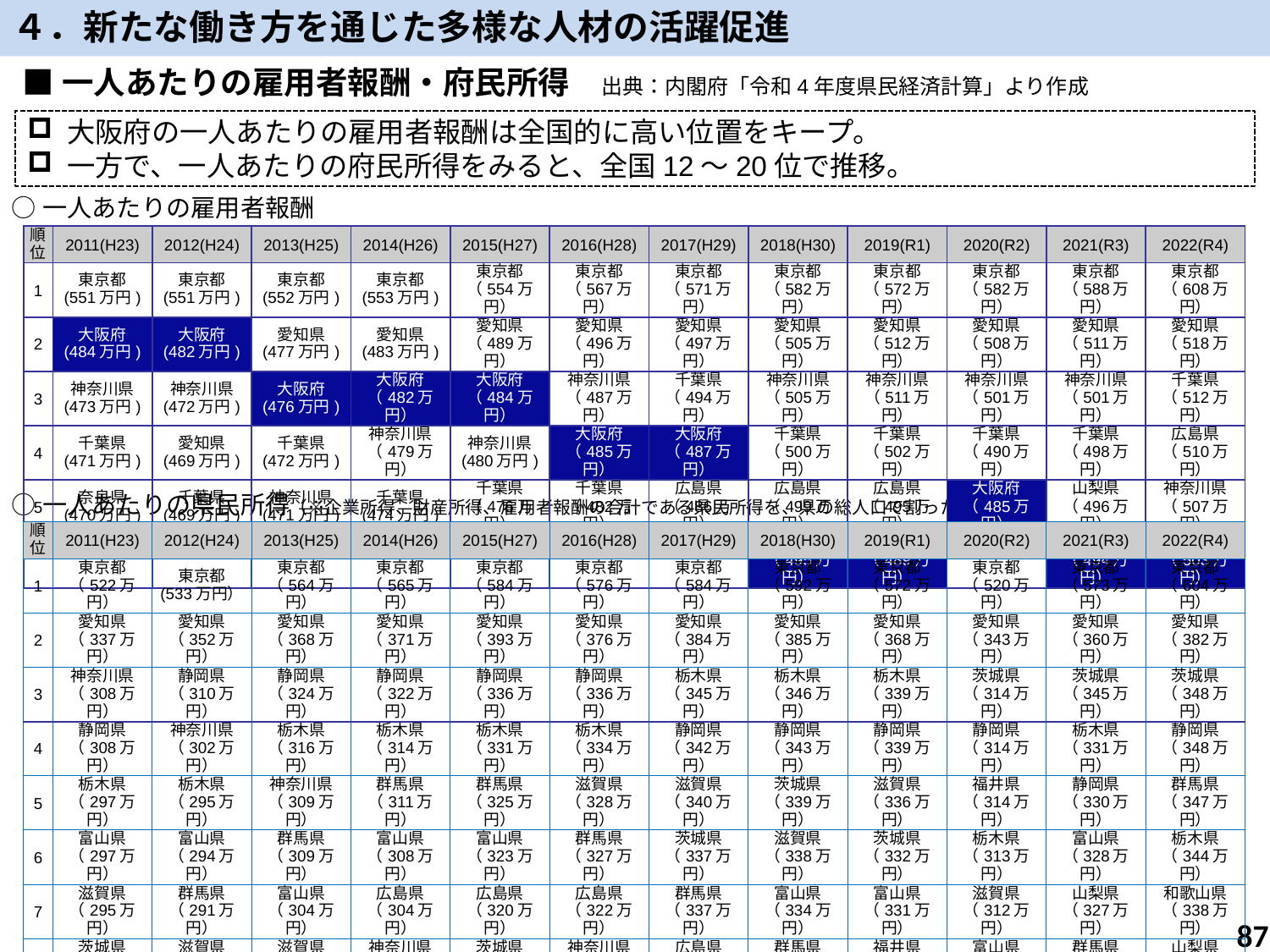

４．新たな働き方を通じた多様な人材の活躍促進
■一人あたりの雇用者報酬・府民所得　出典：内閣府「令和4年度県民経済計算」より作成
大阪府の一人あたりの雇用者報酬は全国的に高い位置をキープ。
一方で、一人あたりの府民所得をみると、全国12～20位で推移。
○一人あたりの雇用者報酬
| 順位 | 2011(H23) | 2012(H24) | 2013(H25) | 2014(H26) | 2015(H27) | 2016(H28) | 2017(H29) | 2018(H30) | 2019(R1) | 2020(R2) | 2021(R3) | 2022(R4) |
| --- | --- | --- | --- | --- | --- | --- | --- | --- | --- | --- | --- | --- |
| 1 | 東京都 (551万円) | 東京都 (551万円) | 東京都 (552万円) | 東京都 (553万円) | 東京都 （554万円） | 東京都 （567万円） | 東京都 （571万円） | 東京都 （582万円） | 東京都 （572万円） | 東京都 （582万円） | 東京都 （588万円） | 東京都 （608万円） |
| 2 | 大阪府 (484万円) | 大阪府 (482万円) | 愛知県 (477万円) | 愛知県 (483万円) | 愛知県 （489万円） | 愛知県 （496万円） | 愛知県 （497万円） | 愛知県 （505万円） | 愛知県 （512万円） | 愛知県 （508万円） | 愛知県 （511万円） | 愛知県 （518万円） |
| 3 | 神奈川県 (473万円) | 神奈川県 (472万円) | 大阪府 (476万円) | 大阪府 （482万円） | 大阪府 （484万円） | 神奈川県 （487万円） | 千葉県 （494万円） | 神奈川県 （505万円） | 神奈川県 （511万円） | 神奈川県 （501万円） | 神奈川県 （501万円） | 千葉県 （512万円） |
| 4 | 千葉県 (471万円) | 愛知県 (469万円) | 千葉県 (472万円) | 神奈川県 （479万円） | 神奈川県 (480万円) | 大阪府 （485万円） | 大阪府 （487万円） | 千葉県 （500万円） | 千葉県 （502万円） | 千葉県 （490万円） | 千葉県 （498万円） | 広島県 （510万円） |
| 5 | 奈良県 (470万円) | 千葉県 (469万円) | 神奈川県 (471万円) | 千葉県 (474万円) | 千葉県 （476万円） | 千葉県 （482万円） | 広島県 （486万円） | 広島県 （499万円） | 広島県 （495万円） | 大阪府 （485万円） | 山梨県 （496万円） | 神奈川県 （507万円） |
|  |  |  |  |  |  |  |  | ⑥大阪府 （495万円） | ⑦大阪府 （489万円） |  | ⑥大阪府 （494万円） | ⑥大阪府 （503万円） |
○一人あたりの県民所得（※企業所得、財産所得、雇用者報酬の合計である県民所得を、県の総人口で割ったもの）
| 順位 | 2011(H23) | 2012(H24) | 2013(H25) | 2014(H26) | 2015(H27) | 2016(H28) | 2017(H29) | 2018(H30) | 2019(R1) | 2020(R2) | 2021(R3) | 2022(R4) |
| --- | --- | --- | --- | --- | --- | --- | --- | --- | --- | --- | --- | --- |
| 1 | 東京都 （522万円） | 東京都 (533万円） | 東京都 （564万円） | 東京都 （565万円） | 東京都 （584万円） | 東京都 （576万円） | 東京都 （584万円） | 東京都 （592万円） | 東京都 （572万円） | 東京都 （520万円） | 東京都 （573万円） | 東京都 （604万円） |
| 2 | 愛知県 （337万円） | 愛知県 （352万円） | 愛知県 （368万円） | 愛知県 （371万円） | 愛知県 （393万円） | 愛知県 （376万円） | 愛知県 （384万円） | 愛知県 （385万円） | 愛知県 （368万円） | 愛知県 （343万円） | 愛知県 （360万円） | 愛知県 （382万円） |
| 3 | 神奈川県 （308万円） | 静岡県 （310万円） | 静岡県 （324万円） | 静岡県 （322万円） | 静岡県 （336万円） | 静岡県 （336万円） | 栃木県 （345万円） | 栃木県 （346万円） | 栃木県 （339万円） | 茨城県 （314万円） | 茨城県 （345万円） | 茨城県 （348万円） |
| 4 | 静岡県 （308万円） | 神奈川県 （302万円） | 栃木県 （316万円） | 栃木県 （314万円） | 栃木県 （331万円） | 栃木県 （334万円） | 静岡県 （342万円） | 静岡県 （343万円） | 静岡県 （339万円） | 静岡県 （314万円） | 栃木県 （331万円） | 静岡県 （348万円） |
| 5 | 栃木県 （297万円） | 栃木県 （295万円） | 神奈川県 （309万円） | 群馬県 （311万円） | 群馬県 （325万円） | 滋賀県 （328万円） | 滋賀県 （340万円） | 茨城県 （339万円） | 滋賀県 （336万円） | 福井県 （314万円） | 静岡県 （330万円） | 群馬県 （347万円） |
| 6 | 富山県 （297万円） | 富山県 （294万円） | 群馬県 （309万円） | 富山県 （308万円） | 富山県 （323万円） | 群馬県 （327万円） | 茨城県 （337万円） | 滋賀県 （338万円） | 茨城県 （332万円） | 栃木県 （313万円） | 富山県 （328万円） | 栃木県 （344万円） |
| 7 | 滋賀県 （295万円） | 群馬県 （291万円） | 富山県 （304万円） | 広島県 （304万円） | 広島県 （320万円） | 広島県 （322万円） | 群馬県 （337万円） | 富山県 （334万円） | 富山県 （331万円） | 滋賀県 （312万円） | 山梨県 （327万円） | 和歌山県 （338万円） |
| 8 | 茨城県 （292万円） | 滋賀県 （288万円） | 滋賀県 （302万円） | 神奈川県 （303万円） | 茨城県 （314万円） | 神奈川県 （316万円） | 広島県 （329万円） | 群馬県 （332万円） | 福井県 （331万円） | 富山県 （311万円） | 群馬県 （324万円） | 山梨県 （336万円） |
| 9 | 広島県 （289万円） | 茨城県 （286万円） | 千葉県 （295万円） | 滋賀県 （300万円） | 滋賀県 （313万円） | 茨城県 （315万円） | 富山県 （323万円） | 神奈川県 （327万円） | 群馬県 （328万円） | 神奈川県 （310万円） | 徳島県 （323万円） | 富山県 （335万円） |
| 10～ | ⑫大阪府 （283万円） | ⑫大阪府 （278万円） | ⑲大阪府 （283万円） | ⑯大阪府 （284万円） | ⑰大阪府 （297万円） | ⑳大阪府 （295万円） | ⑯大阪府 （307万円） | ⑯大阪府 （309万円） | ⑰大阪府 （304万円） | ⑳大阪府 （286万円） | ⑰大阪府 （305万円） | ⑫大阪府 （326万円） |
87